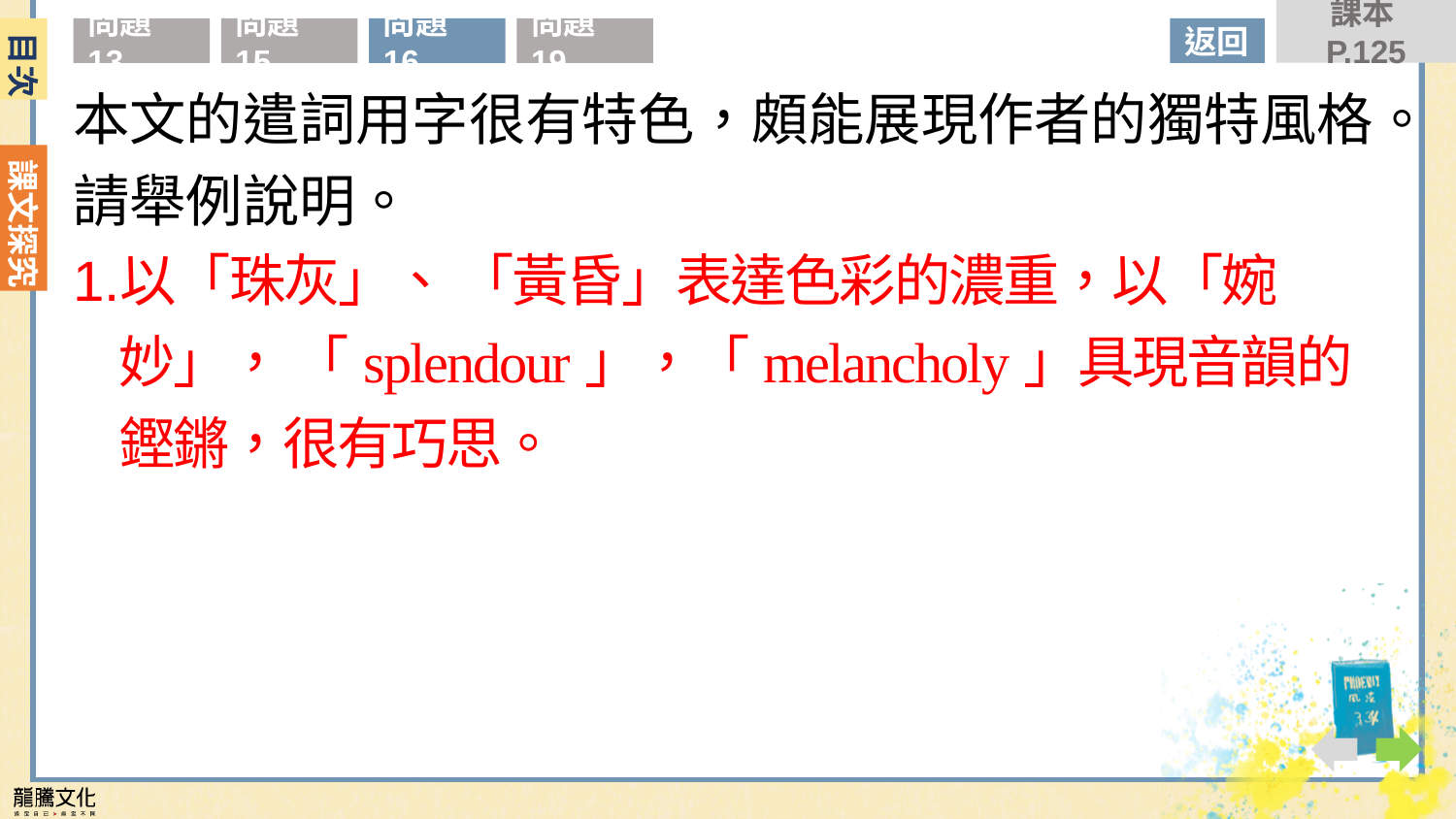

課本P.125
目次
問題13
問題15
問題16
問題19
返回
本文的遣詞用字很有特色，頗能展現作者的獨特風格。請舉例說明。
以「珠灰」、 「黃昏」表達色彩的濃重，以「婉妙」， 「splendour」，「melancholy」具現音韻的鏗鏘，很有巧思。